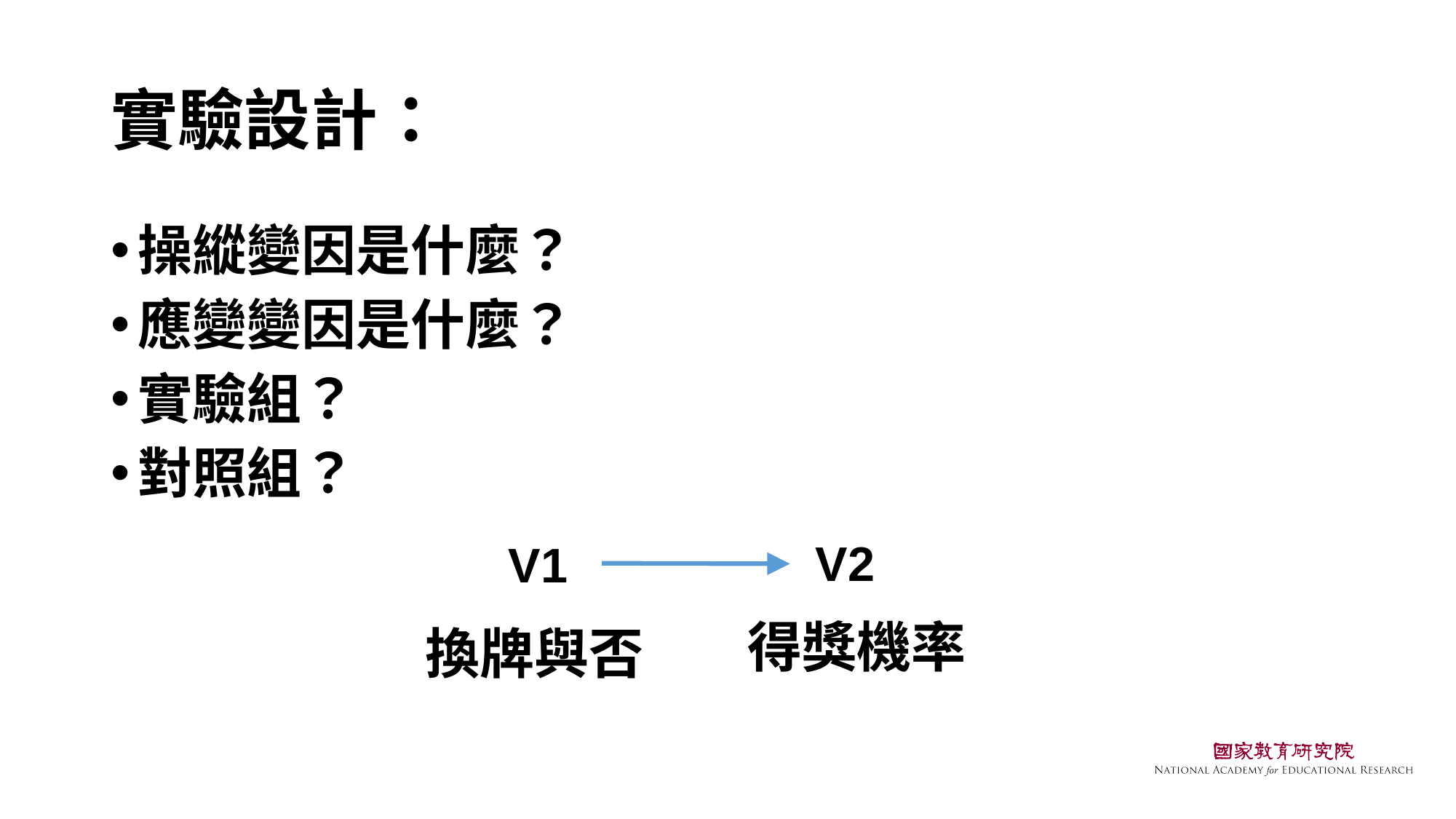

# 實驗設計：
操縱變因是什麼？
應變變因是什麼？
實驗組？
對照組？

V2
V1
得獎機率
換牌與否